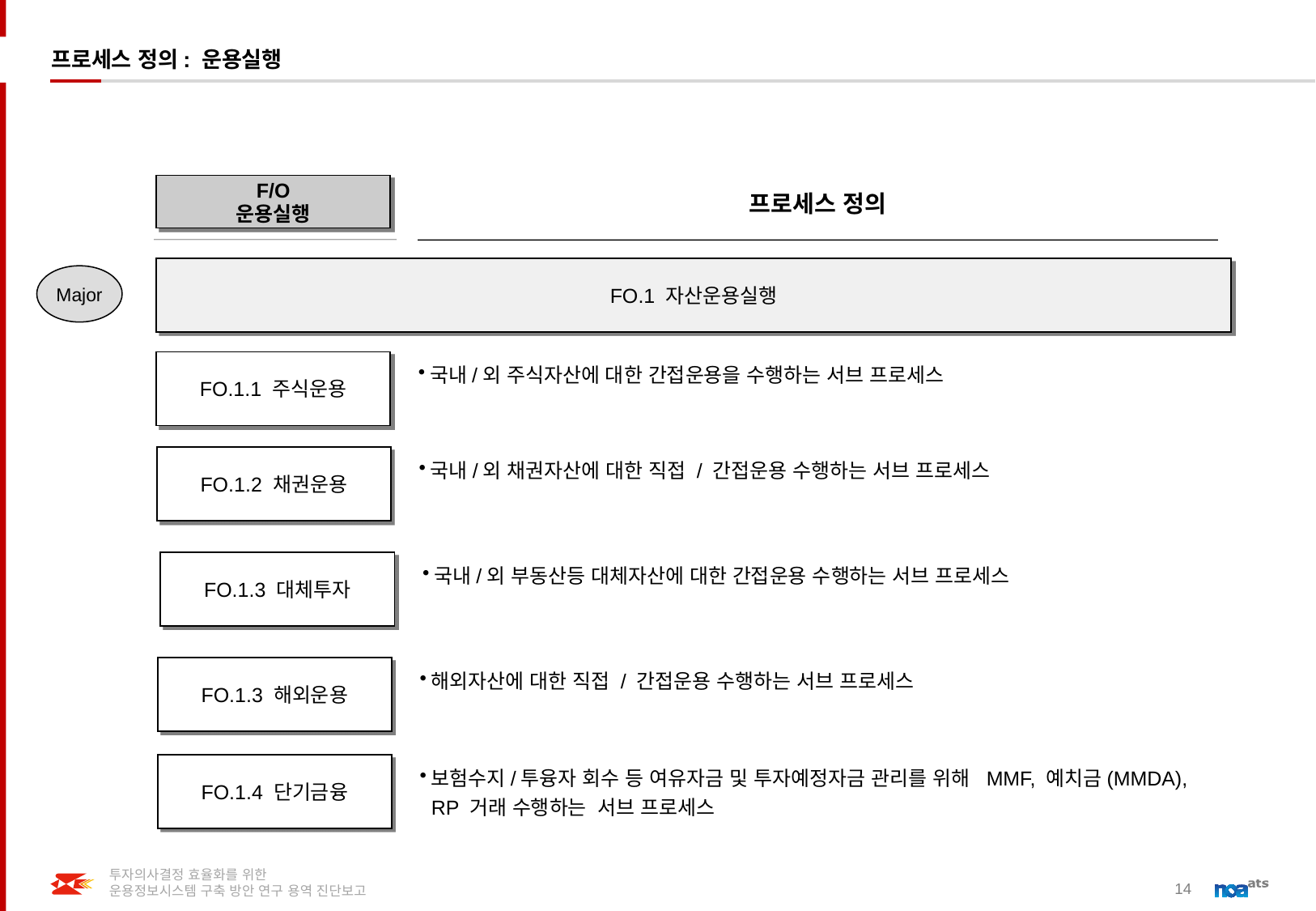

# 프로세스 정의: 운용실행

F/O
운용실행
프로세스 정의

FO.1 자산운용실행
Major
FO.1.1 주식운용
국내/외 주식자산에 대한 간접운용을 수행하는 서브 프로세스
FO.1.2 채권운용
국내/외 채권자산에 대한 직접 / 간접운용 수행하는 서브 프로세스
FO.1.3 대체투자
국내/외 부동산등 대체자산에 대한 간접운용 수행하는 서브 프로세스
FO.1.3 해외운용
해외자산에 대한 직접 / 간접운용 수행하는 서브 프로세스
FO.1.4 단기금융
보험수지/투융자 회수 등 여유자금 및 투자예정자금 관리를 위해  MMF, 예치금(MMDA), RP 거래 수행하는  서브 프로세스